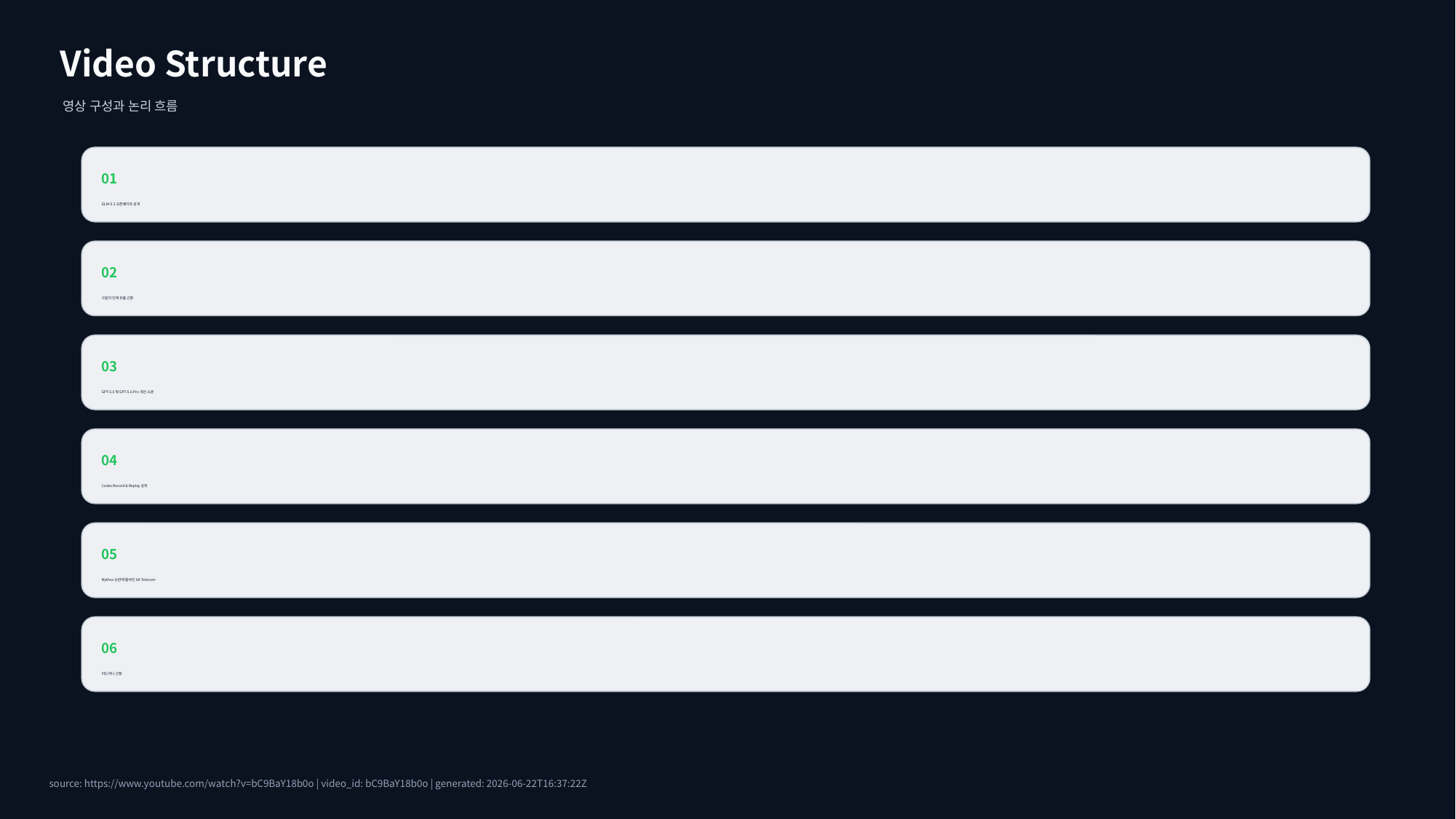

Video Structure
영상 구성과 논리 흐름

01
GLM-5.2 오픈웨이트 공개

02
구글의 인재 유출 근황

03
GPT-5.6 및 GPT-5.6 Pro 최신 소문

04
Codex Record & Replay 공개

05
Mythos 논란에 휩싸인 SK Telecom

06
미드저니 근황
source: https://www.youtube.com/watch?v=bC9BaY18b0o | video_id: bC9BaY18b0o | generated: 2026-06-22T16:37:22Z